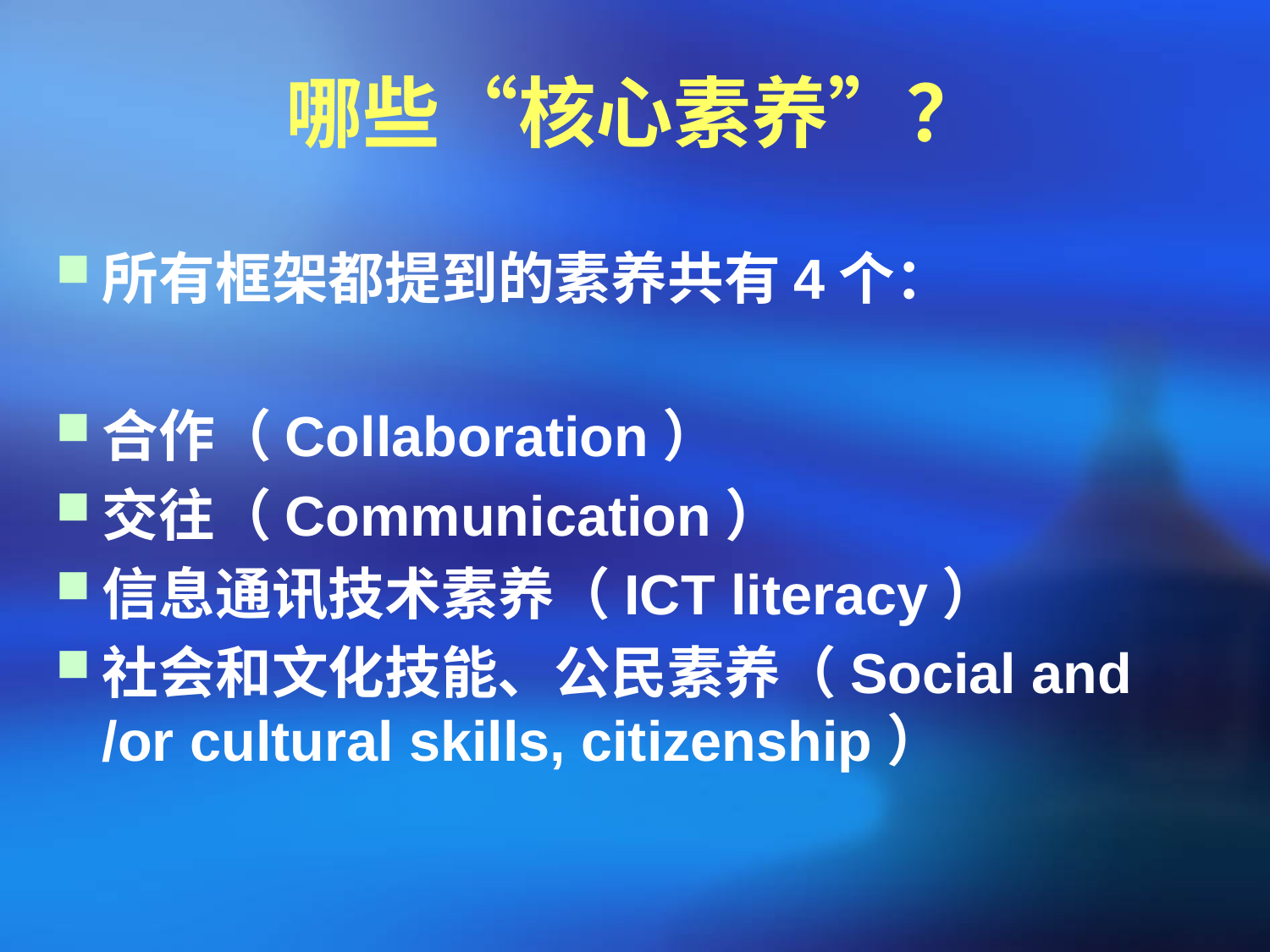

# 哪些“核心素养”？
所有框架都提到的素养共有4个：

合作（Collaboration）
交往（Communication）
信息通讯技术素养（ICT literacy）
社会和文化技能、公民素养（Social and /or cultural skills, citizenship）